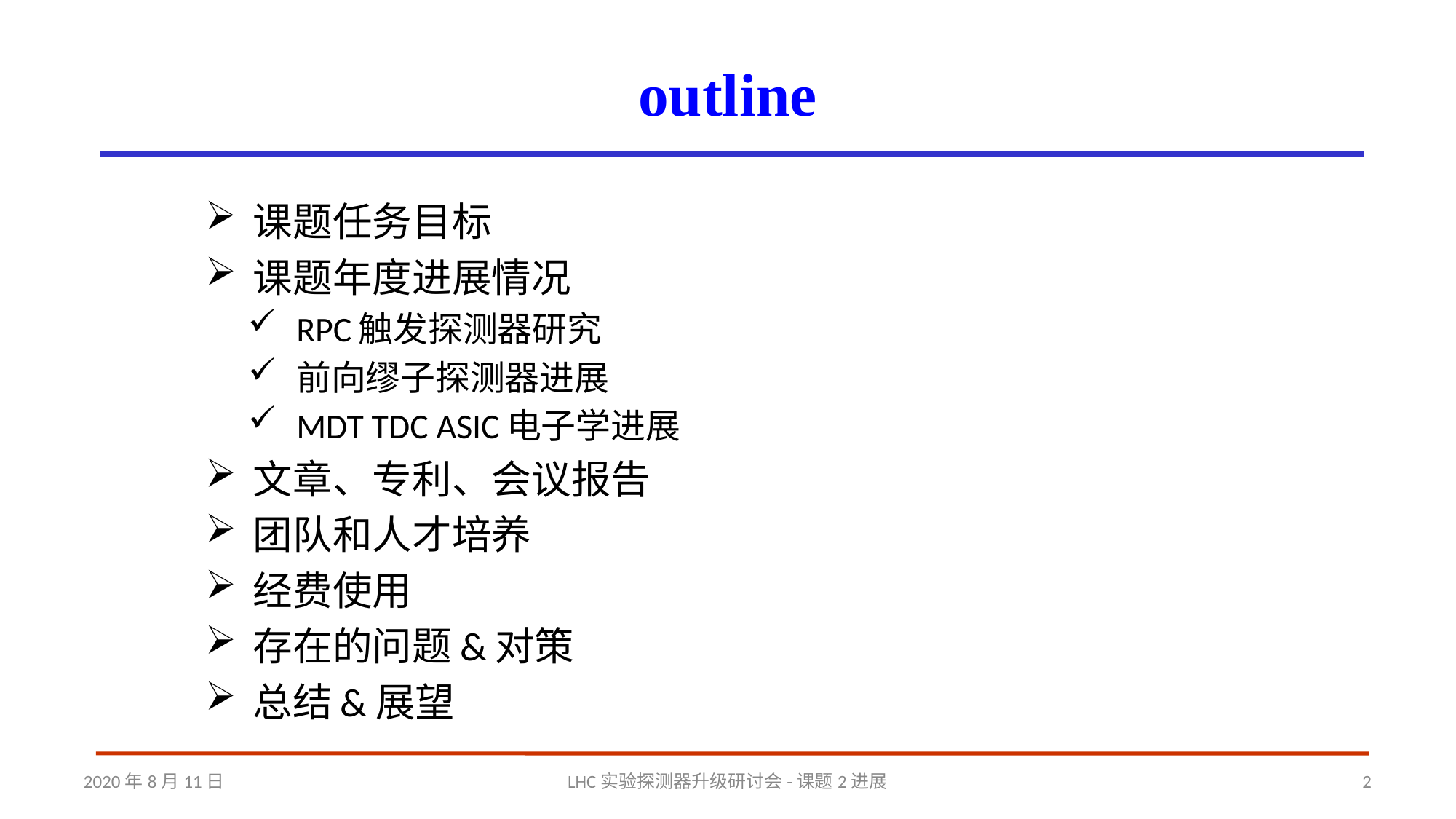

outline
课题任务目标
课题年度进展情况
RPC触发探测器研究
前向缪子探测器进展
MDT TDC ASIC电子学进展
文章、专利、会议报告
团队和人才培养
经费使用
存在的问题&对策
总结&展望
2020年8月11日
LHC实验探测器升级研讨会-课题2进展
2